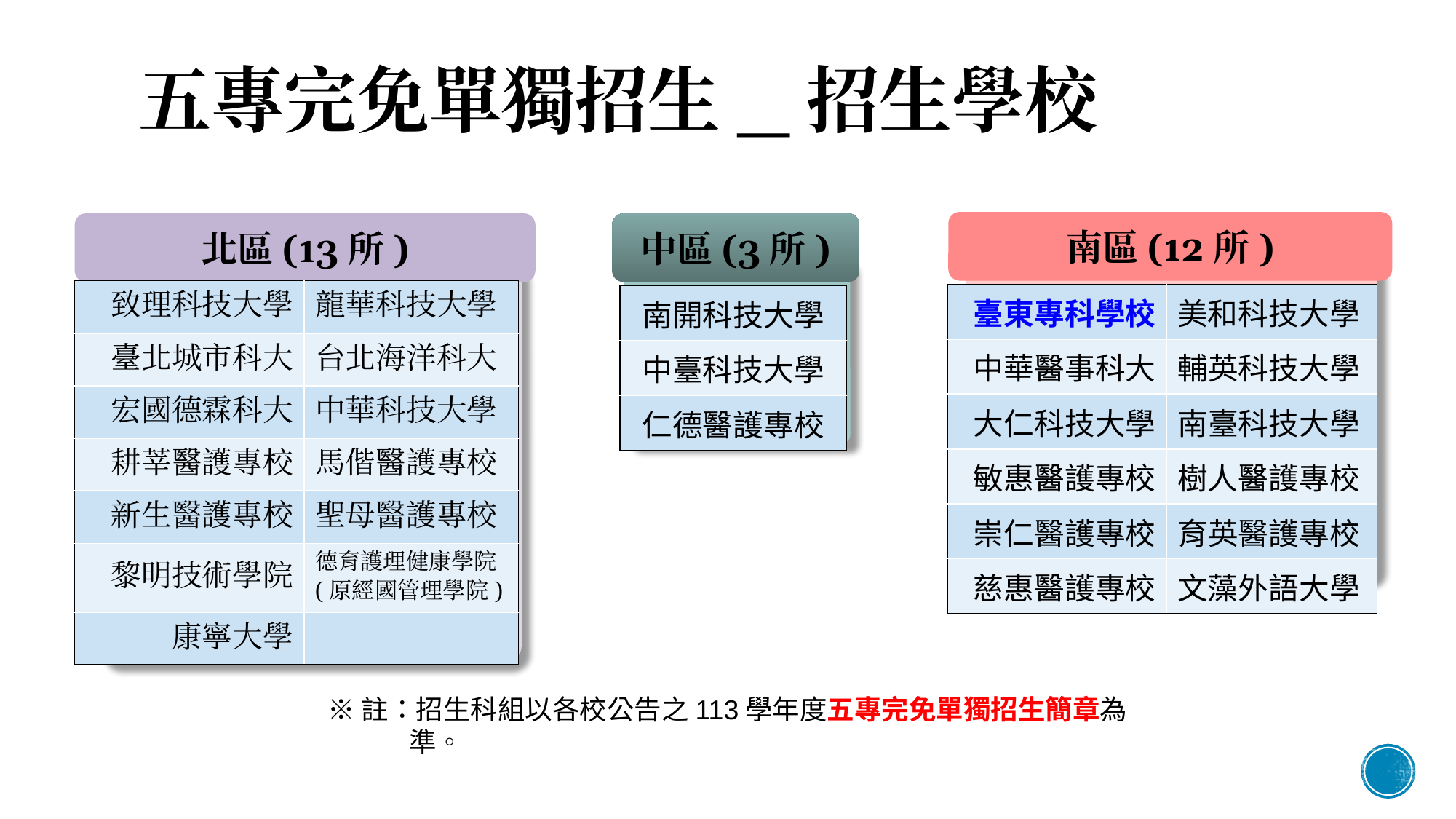

# 五專完免單獨招生_招生學校
南區(12所)
北區(13所)
中區(3所)

| 致理科技大學 | 龍華科技大學 |
| --- | --- |
| 臺北城市科大 | 台北海洋科大 |
| 宏國德霖科大 | 中華科技大學 |
| 耕莘醫護專校 | 馬偕醫護專校 |
| 新生醫護專校 | 聖母醫護專校 |
| 黎明技術學院 | 德育護理健康學院 (原經國管理學院) |
| 康寧大學 |  |
| 臺東專科學校 | 美和科技大學 |
| --- | --- |
| 中華醫事科大 | 輔英科技大學 |
| 大仁科技大學 | 南臺科技大學 |
| 敏惠醫護專校 | 樹人醫護專校 |
| 崇仁醫護專校 | 育英醫護專校 |
| 慈惠醫護專校 | 文藻外語大學 |
| 南開科技大學 |
| --- |
| 中臺科技大學 |
| 仁德醫護專校 |
※註：招生科組以各校公告之113學年度五專完免單獨招生簡章為準。